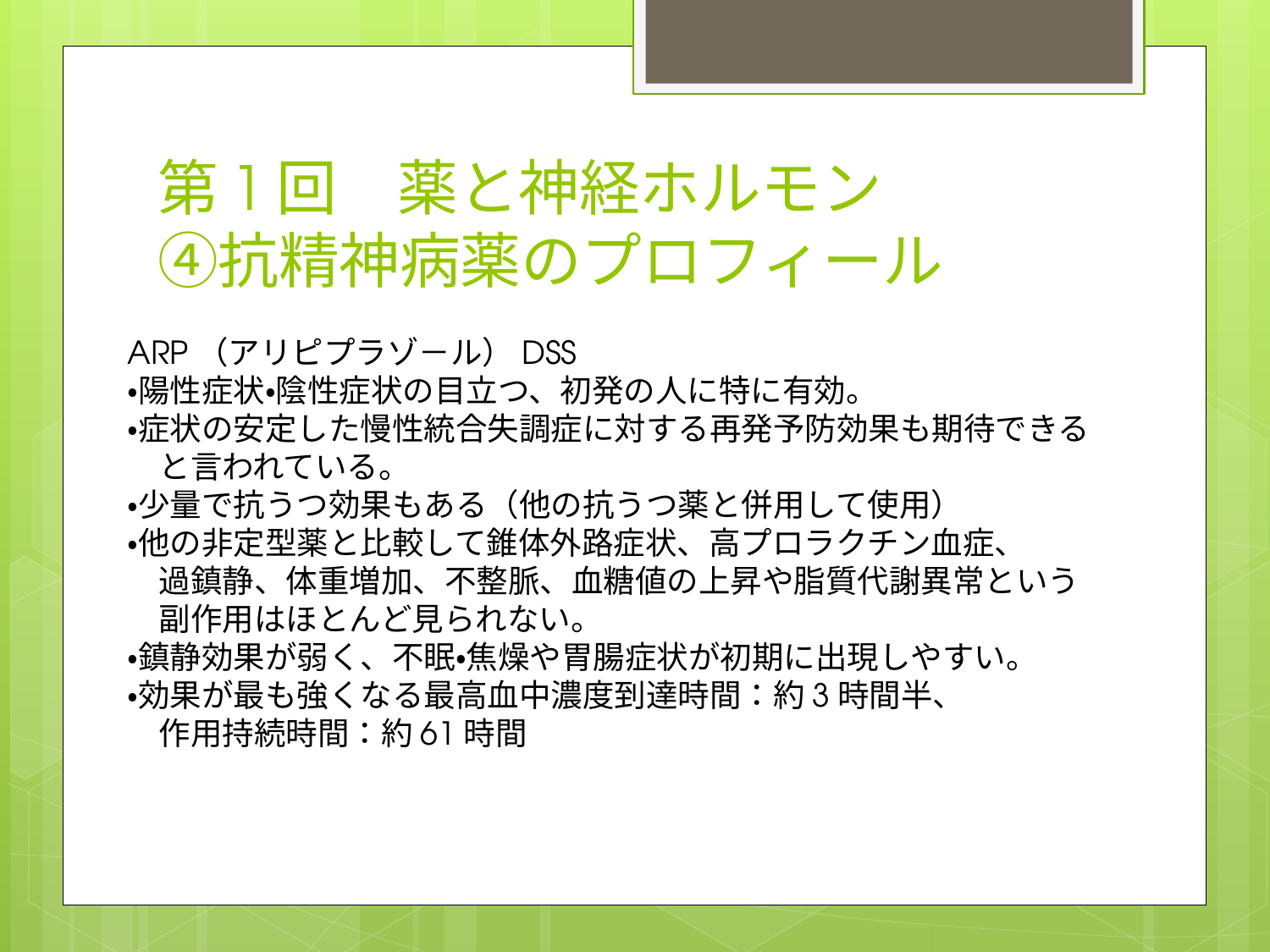

# 第1回　薬と神経ホルモン ④抗精神病薬のプロフィール
ARP（アリピプラゾ－ル）DSS
・陽性症状・陰性症状の目立つ、初発の人に特に有効。
・症状の安定した慢性統合失調症に対する再発予防効果も期待できる
　と言われている。
・少量で抗うつ効果もある（他の抗うつ薬と併用して使用）
・他の非定型薬と比較して錐体外路症状、高プロラクチン血症、
　過鎮静、体重増加、不整脈、血糖値の上昇や脂質代謝異常という
　副作用はほとんど見られない。
・鎮静効果が弱く、不眠・焦燥や胃腸症状が初期に出現しやすい。
・効果が最も強くなる最高血中濃度到達時間：約3時間半、
　作用持続時間：約61時間